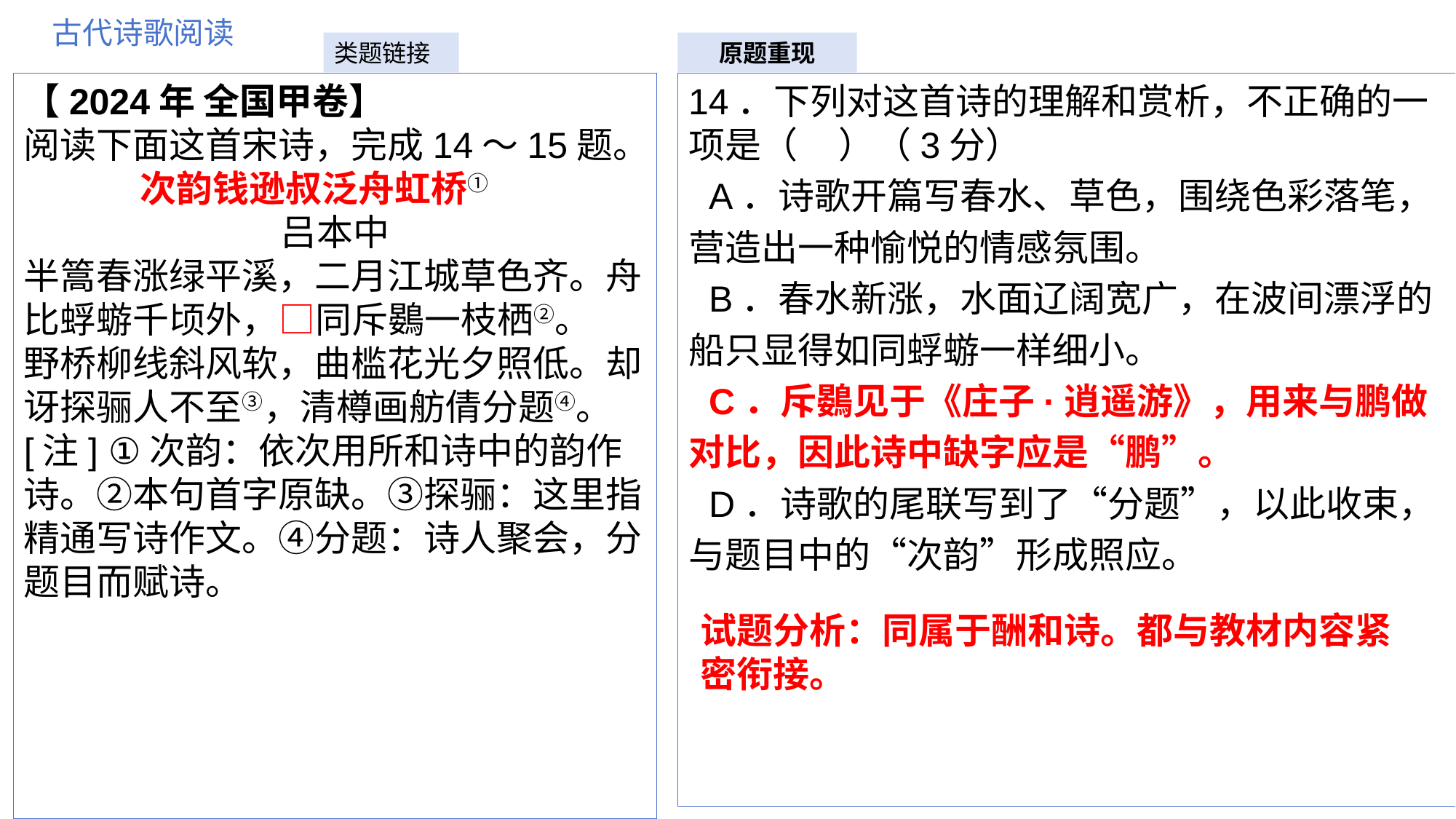

古代诗歌阅读
类题链接
原题重现
【2024年 全国甲卷】
阅读下面这首宋诗，完成14～15题。
次韵钱逊叔泛舟虹桥①
吕本中
半篙春涨绿平溪，二月江城草色齐。舟比蜉蝣千顷外，□同斥鷃一枝栖②。
野桥柳线斜风软，曲槛花光夕照低。却讶探骊人不至③，清樽画舫倩分题④。
[注] ①次韵：依次用所和诗中的韵作诗。②本句首字原缺。③探骊：这里指精通写诗作文。④分题：诗人聚会，分题目而赋诗。
14．下列对这首诗的理解和赏析，不正确的一项是（     ）（3分）
  A．诗歌开篇写春水、草色，围绕色彩落笔，营造出一种愉悦的情感氛围。
  B．春水新涨，水面辽阔宽广，在波间漂浮的船只显得如同蜉蝣一样细小。
  C．斥鷃见于《庄子·逍遥游》，用来与鹏做对比，因此诗中缺字应是“鹏”。
  D．诗歌的尾联写到了“分题”，以此收束，与题目中的“次韵”形成照应。
试题分析：同属于酬和诗。都与教材内容紧密衔接。